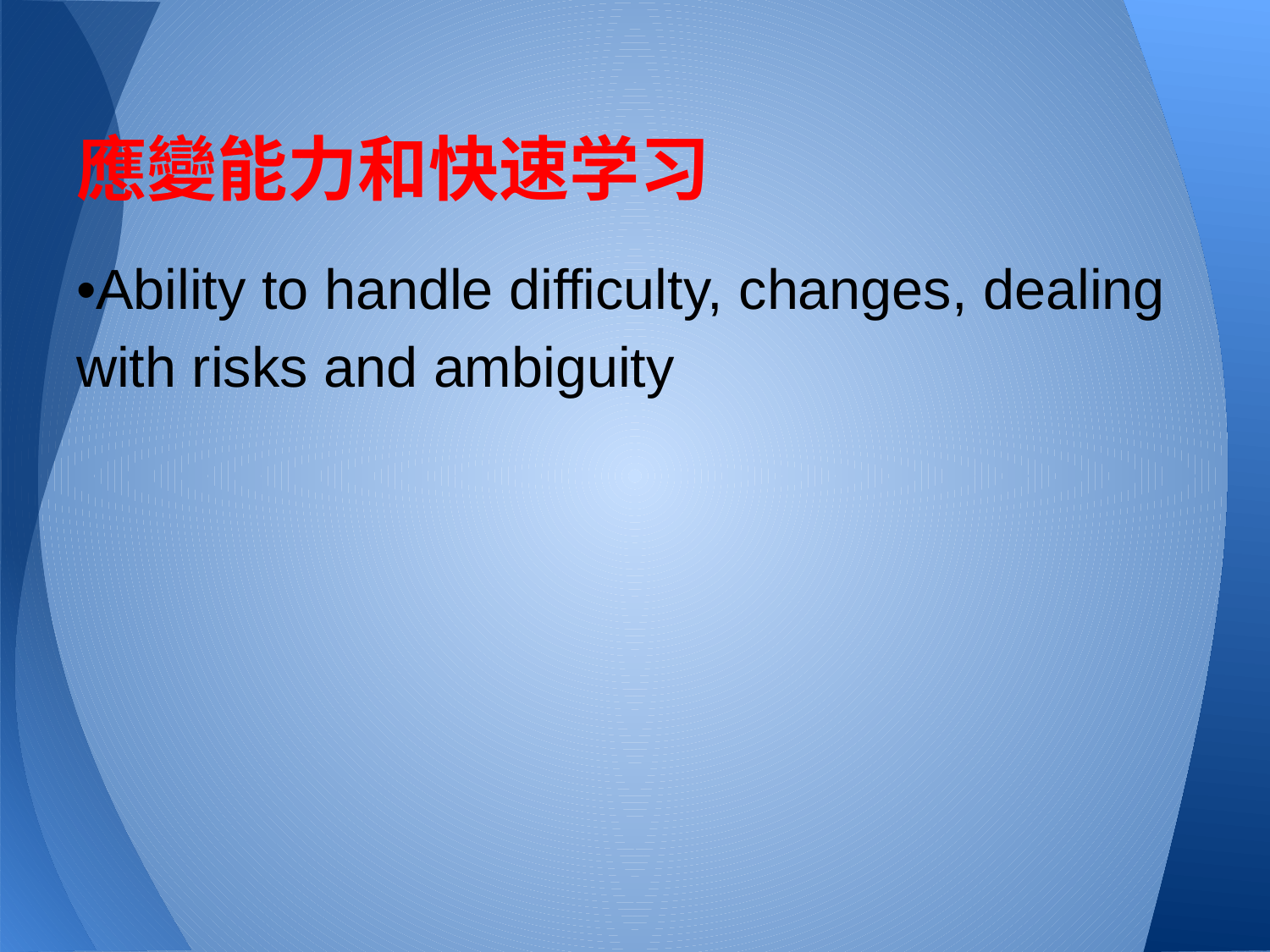

# 應變能力和快速学习
•Ability to handle difficulty, changes, dealing with risks and ambiguity